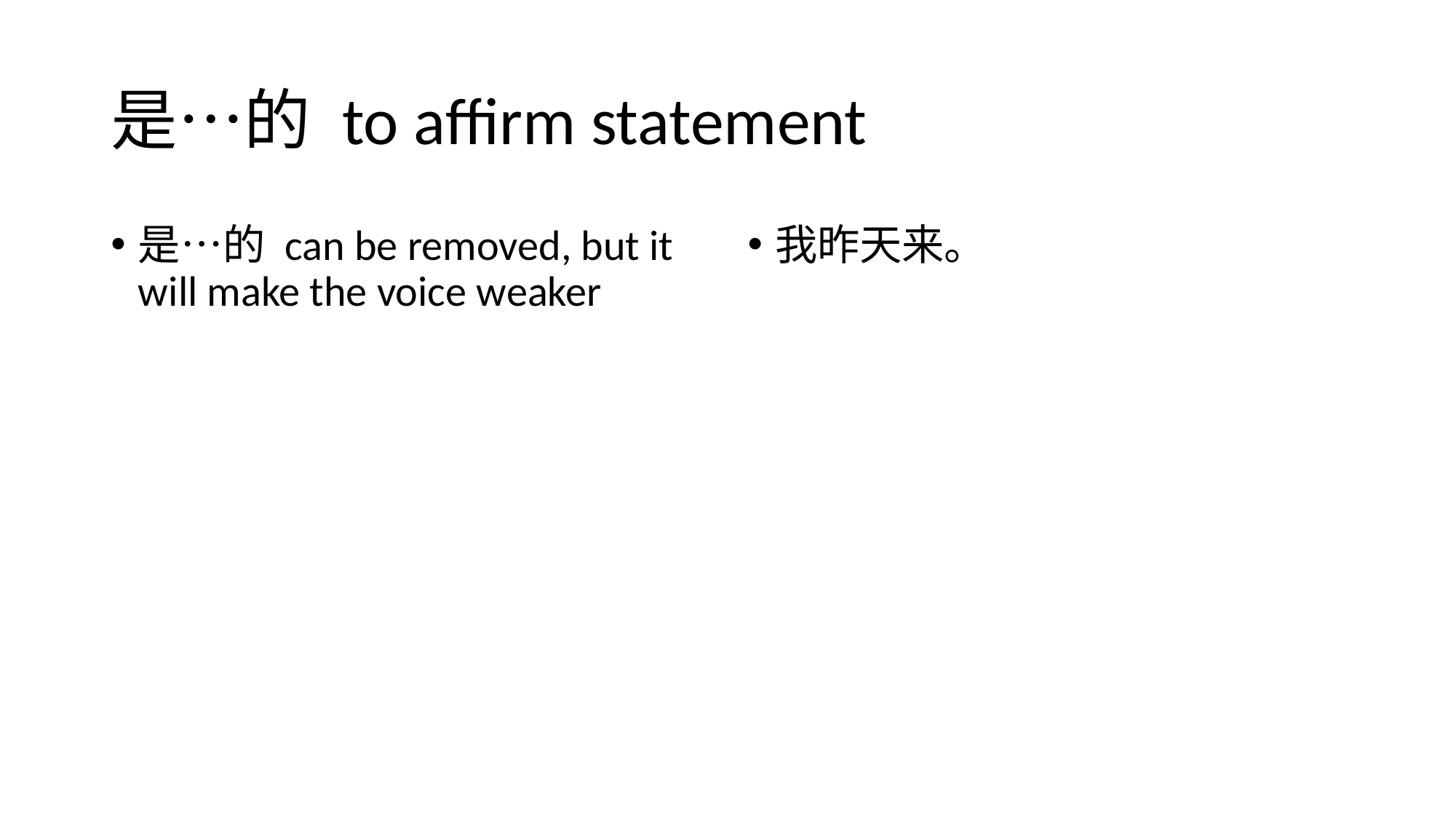

# 是…的 to affirm statement
是…的 can be removed, but it will make the voice weaker
我昨天来。